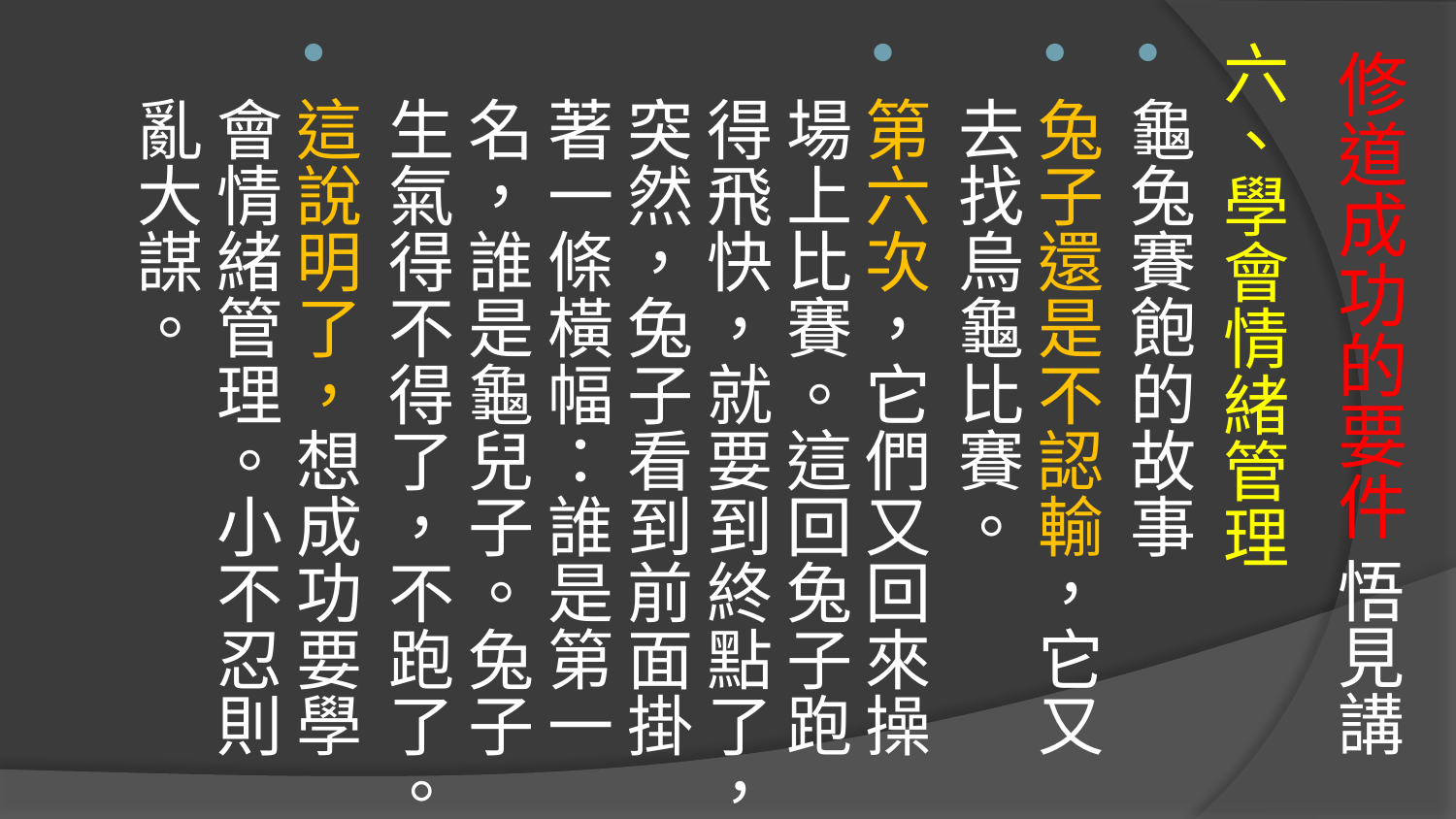

# 修道成功的要件 悟見講
六、學會情緒管理
龜兔賽飽的故事
兔子還是不認輸，它又去找烏龜比賽。
第六次，它們又回來操場上比賽。這回兔子跑得飛快，就要到終點了，突然，兔子看到前面掛著一條橫幅：誰是第一名，誰是龜兒子。兔子生氣得不得了，不跑了。
這說明了，想成功要學會情緒管理。小不忍則亂大謀。